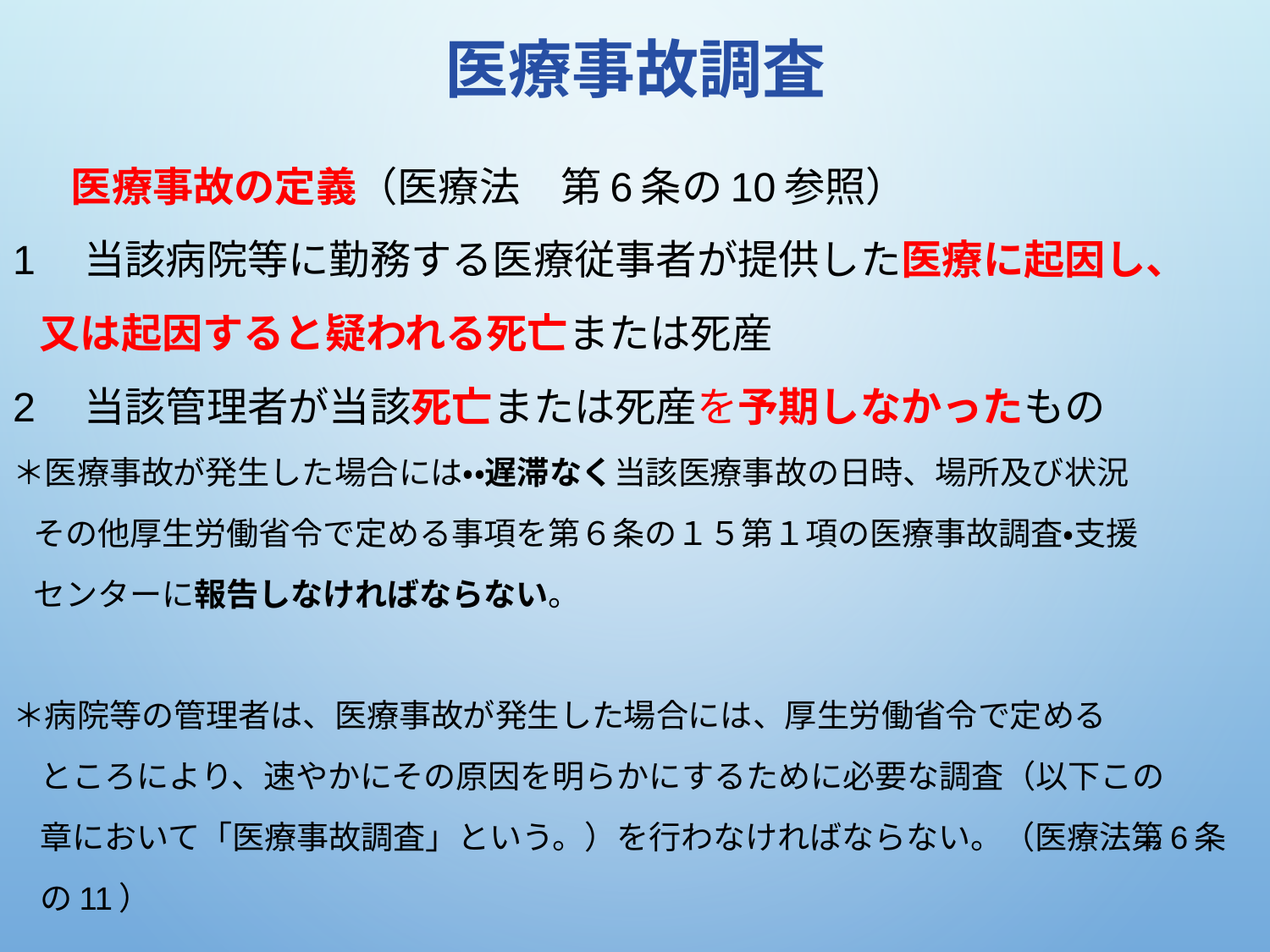

# 医療事故調査
 　医療事故の定義（医療法　第6条の10参照）
1　当該病院等に勤務する医療従事者が提供した医療に起因し、
  又は起因すると疑われる死亡または死産
2　当該管理者が当該死亡または死産を予期しなかったもの
＊医療事故が発生した場合には・・遅滞なく当該医療事故の日時、場所及び状況
  その他厚生労働省令で定める事項を第６条の１５第１項の医療事故調査・支援
  センターに報告しなければならない。

＊病院等の管理者は、医療事故が発生した場合には、厚生労働省令で定める
   ところにより、速やかにその原因を明らかにするために必要な調査（以下この
   章において「医療事故調査」という。）を行わなければならない。（医療法第6条
   の11）
42